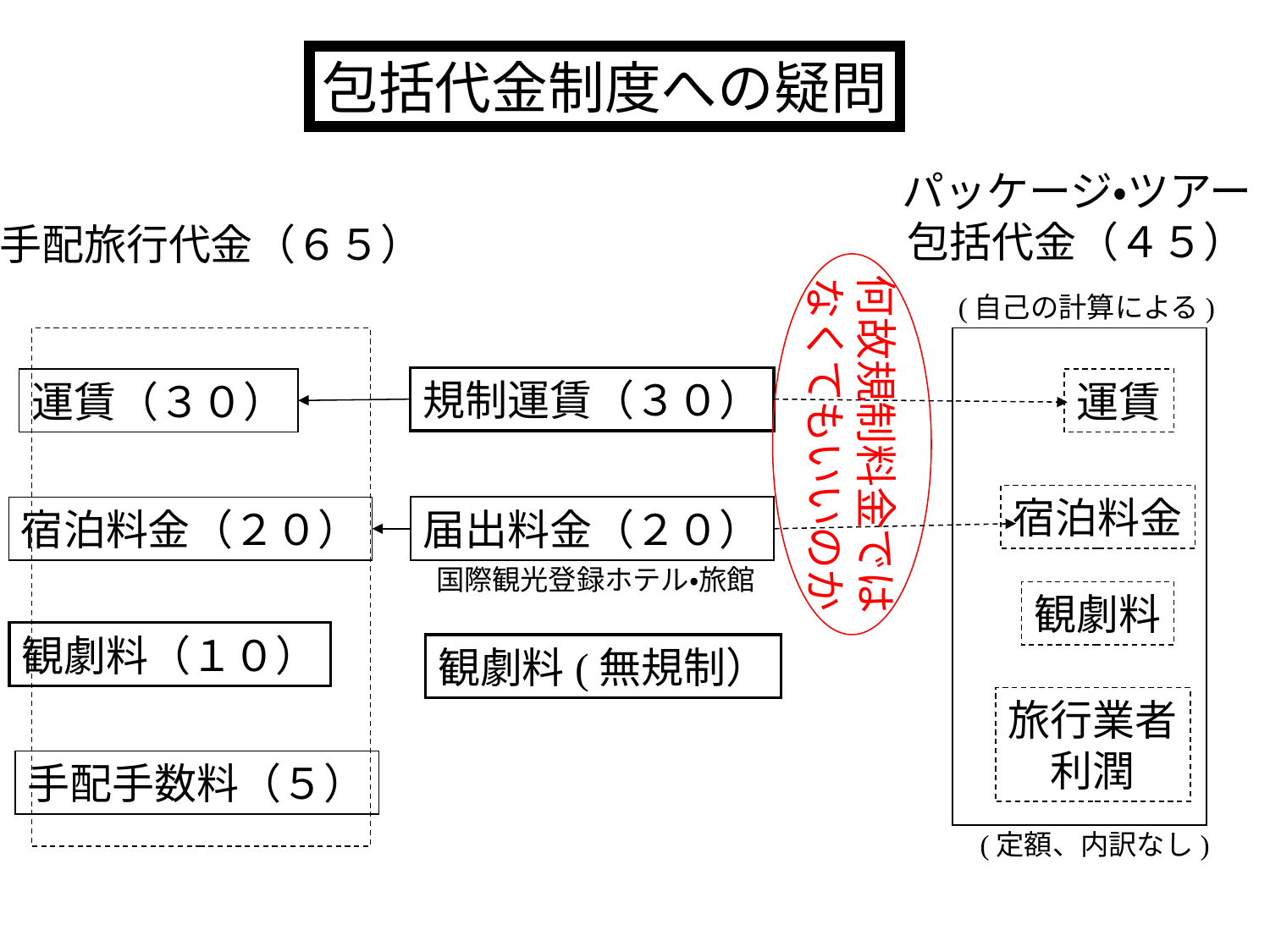

包括代金制度への疑問
パッケージ・ツアー
包括代金（４５）
手配旅行代金（６５）
何故規制料金では
なくてもいいのか
(自己の計算による)

規制運賃（３０）
運賃（３０）
運賃
宿泊料金
宿泊料金（２０）
届出料金（２０）
国際観光登録ホテル・旅館
観劇料
観劇料（１０）
観劇料(無規制）
旅行業者
利潤
手配手数料（５）
(定額、内訳なし)